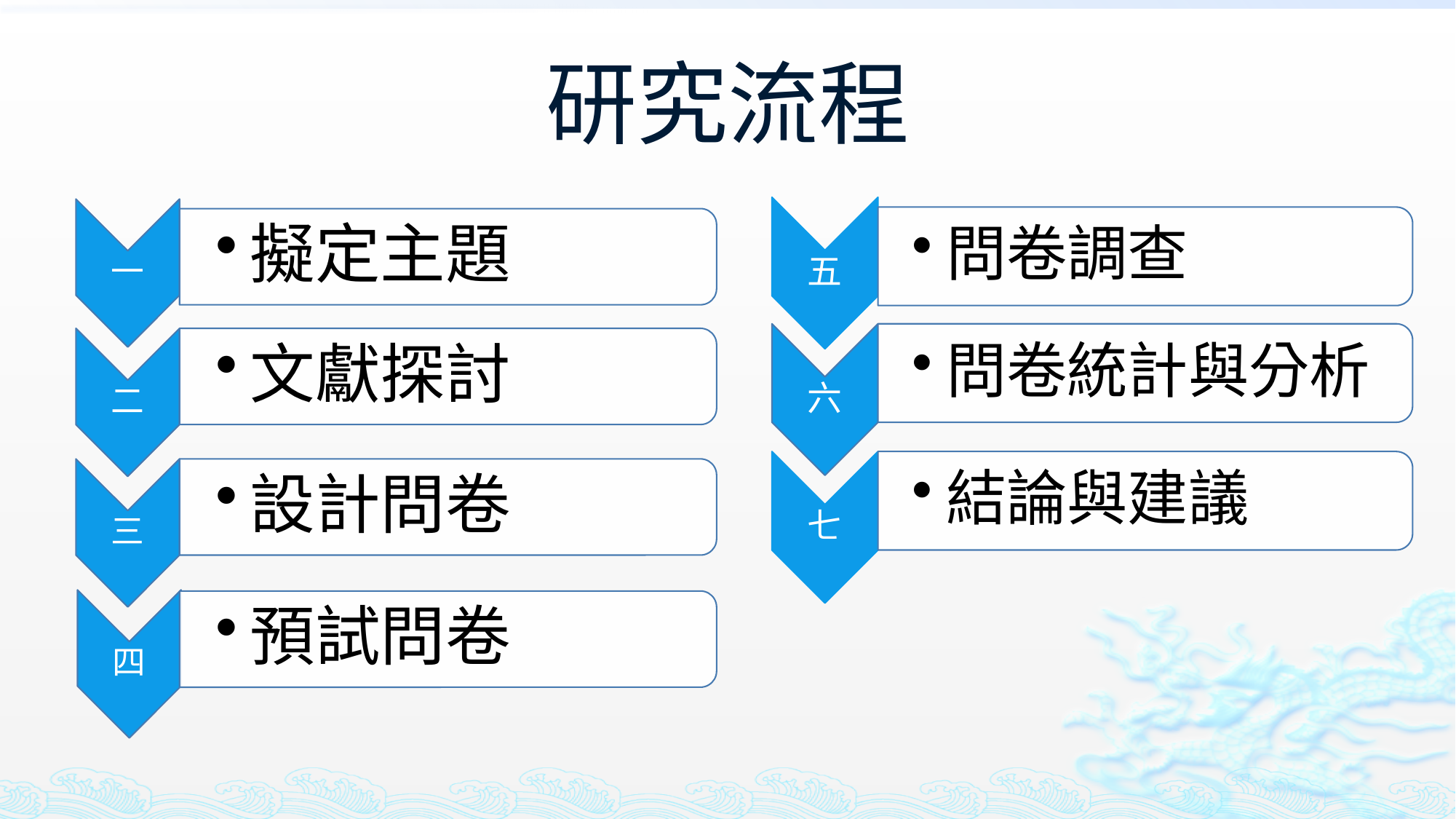

# 研究流程
五
問卷調查
六
問卷統計與分析
七
結論與建議
一
擬定主題
二
文獻探討
三
設計問卷
四
預試問卷